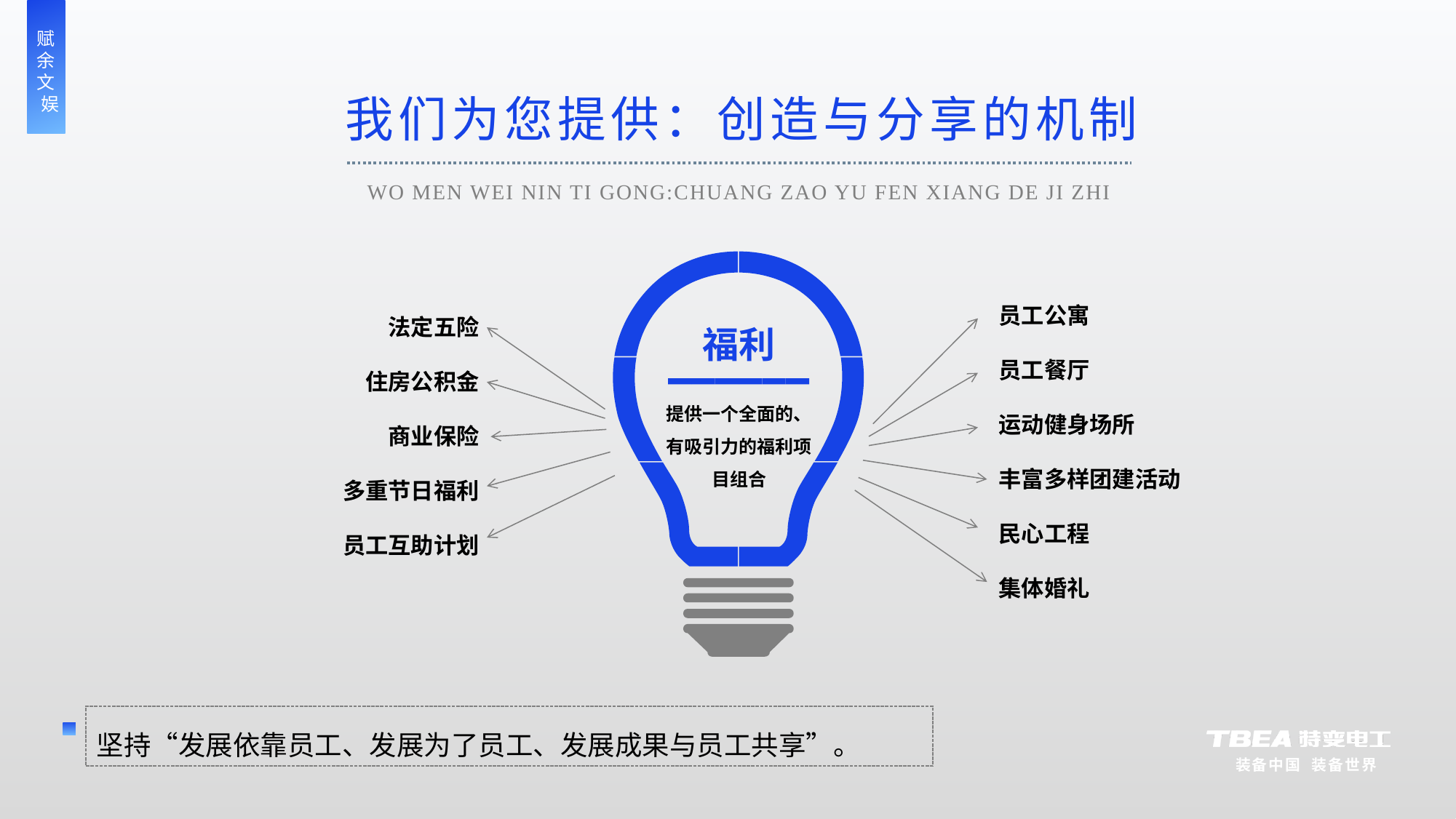

我们为您提供：创造与分享的机制
WO MEN WEI NIN TI GONG:CHUANG ZAO YU FEN XIANG DE JI ZHI

福利

提供一个全面的、有吸引力的福利项目组合

员工公寓
员工餐厅
运动健身场所
丰富多样团建活动
民心工程
集体婚礼
法定五险
住房公积金
商业保险
多重节日福利
员工互助计划

坚持“发展依靠员工、发展为了员工、发展成果与员工共享”。